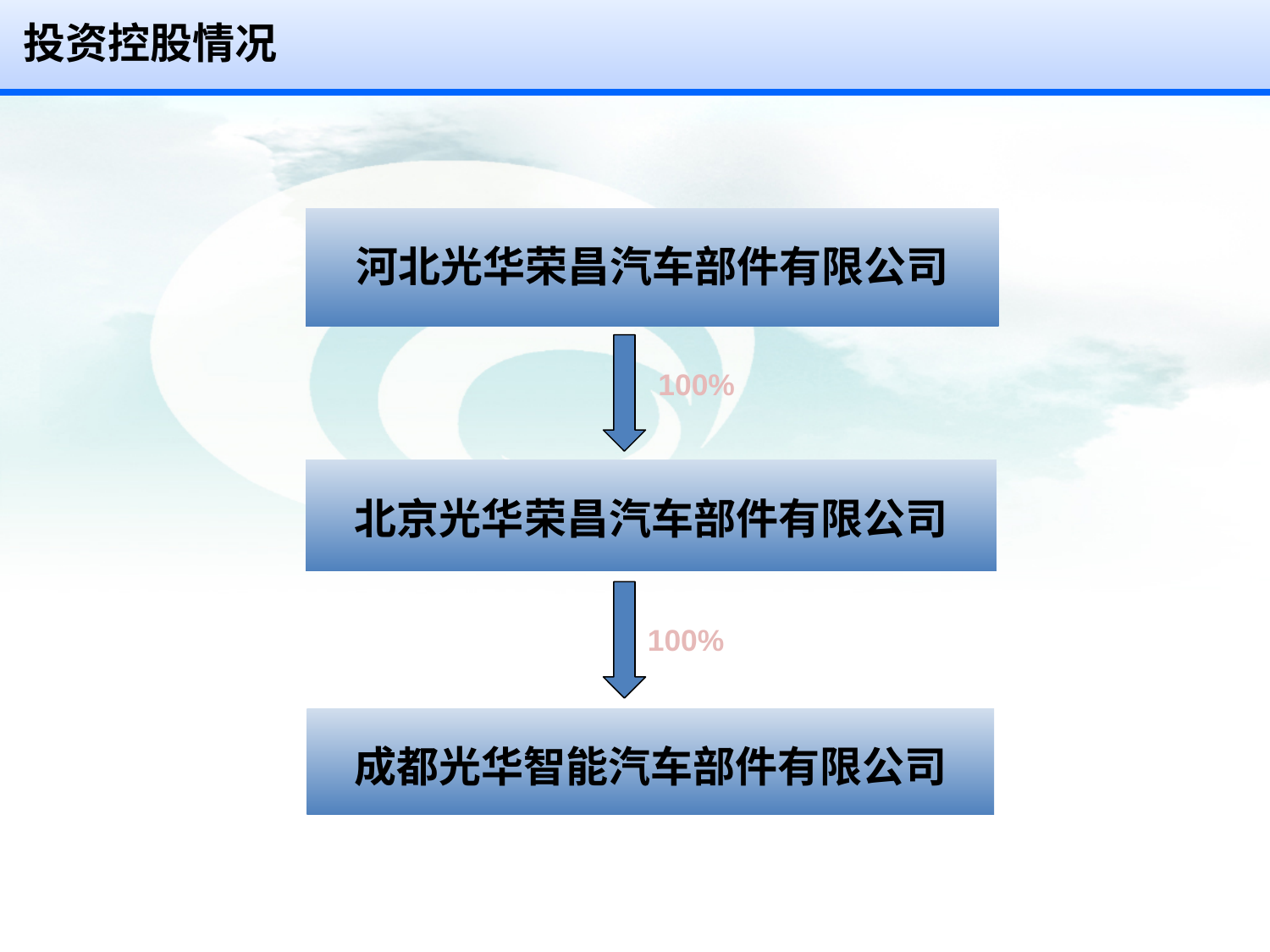

投资控股情况
河北光华荣昌汽车部件有限公司

100%
北京光华荣昌汽车部件有限公司

100%
成都光华智能汽车部件有限公司